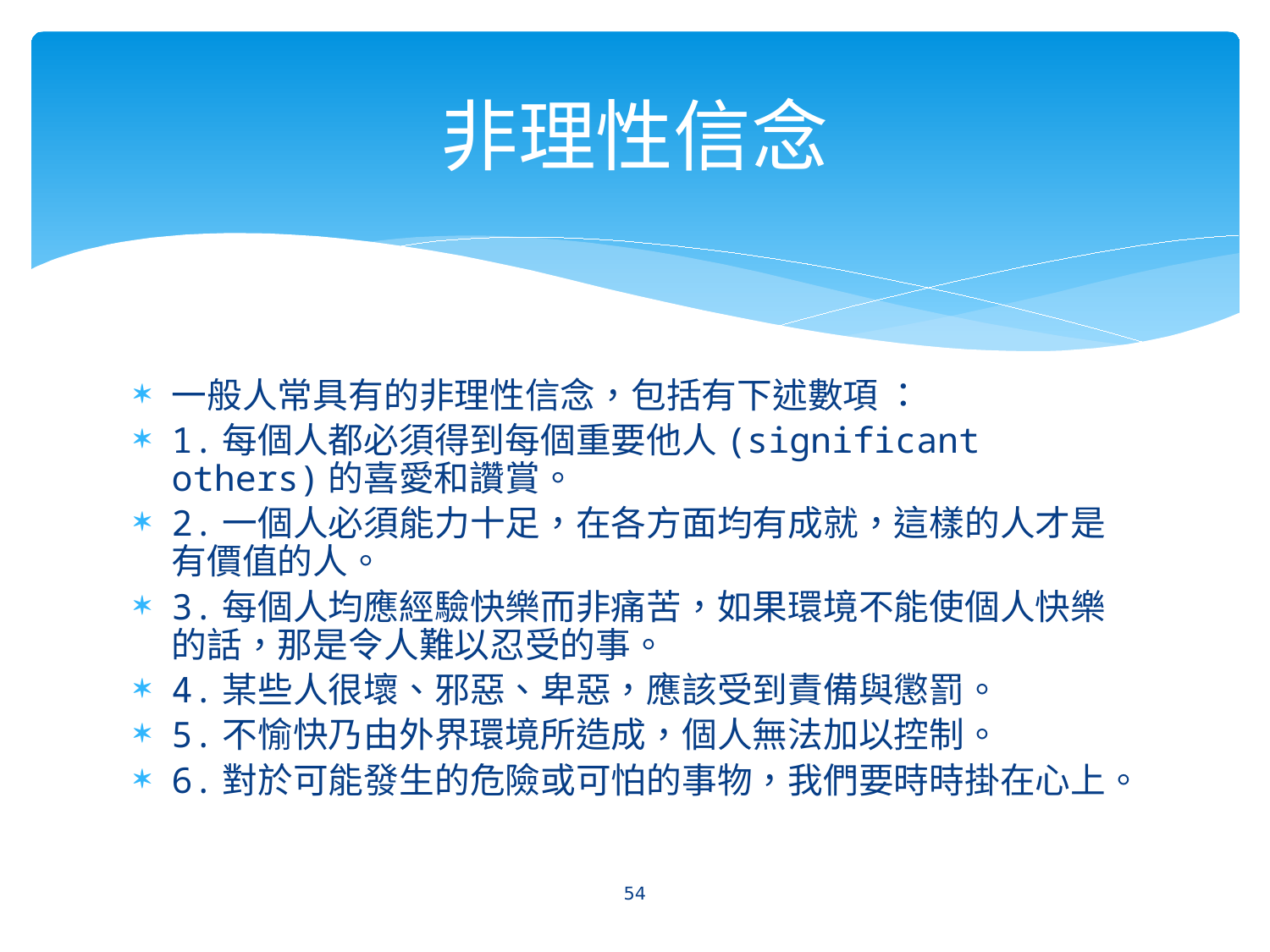

# 非理性信念
一般人常具有的非理性信念，包括有下述數項 ：
1.每個人都必須得到每個重要他人(significant others)的喜愛和讚賞。
2.一個人必須能力十足，在各方面均有成就，這樣的人才是有價值的人。
3.每個人均應經驗快樂而非痛苦，如果環境不能使個人快樂的話，那是令人難以忍受的事。
4.某些人很壞、邪惡、卑惡，應該受到責備與懲罰。
5.不愉快乃由外界環境所造成，個人無法加以控制。
6.對於可能發生的危險或可怕的事物，我們要時時掛在心上。
54